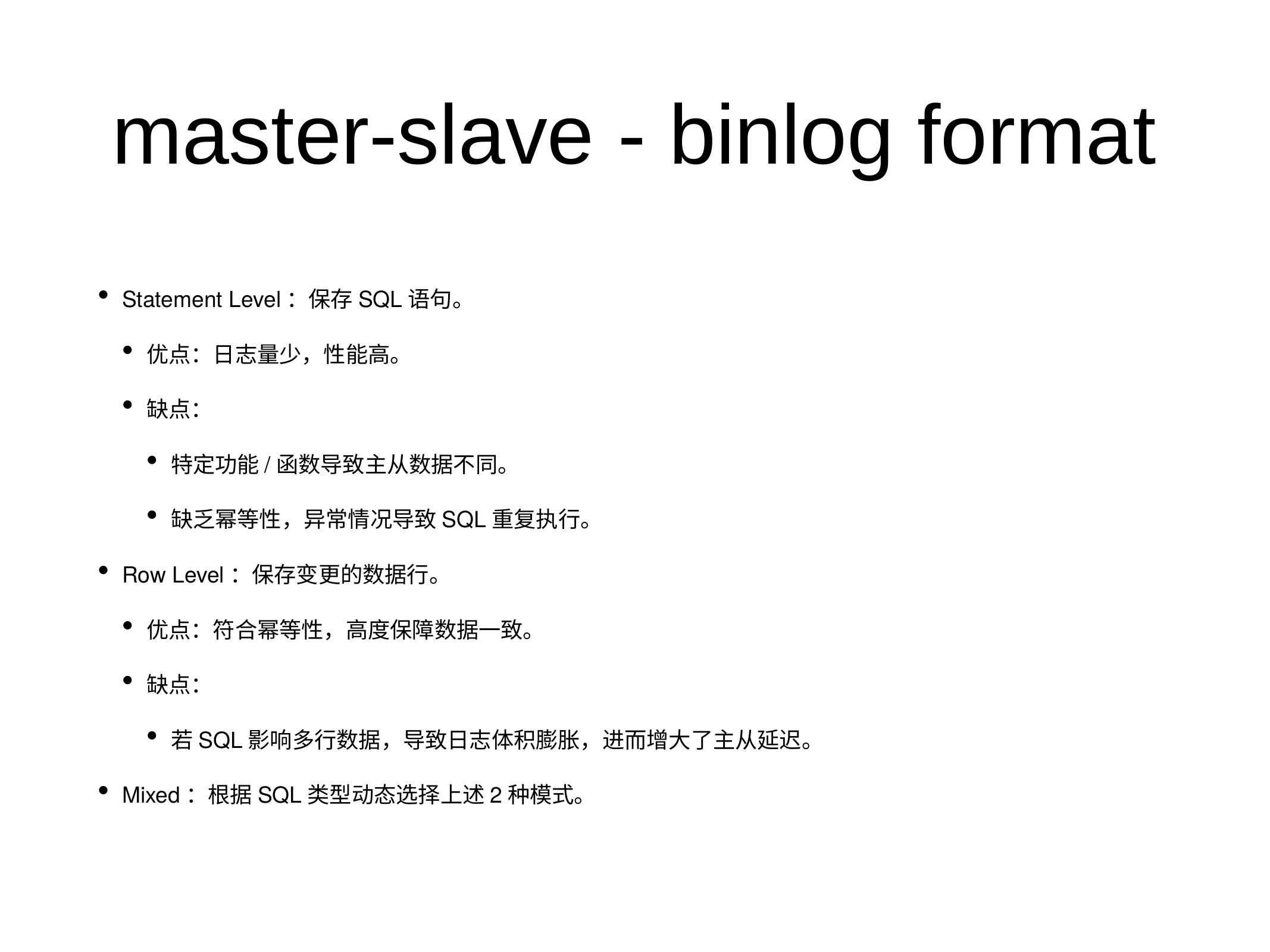

# master-slave - binlog format
Statement Level：保存SQL语句。
优点：日志量少，性能高。
缺点：
特定功能/函数导致主从数据不同。
缺乏幂等性，异常情况导致SQL重复执行。
Row Level：保存变更的数据行。
优点：符合幂等性，高度保障数据一致。
缺点：
若SQL影响多行数据，导致日志体积膨胀，进而增大了主从延迟。
Mixed：根据SQL类型动态选择上述2种模式。